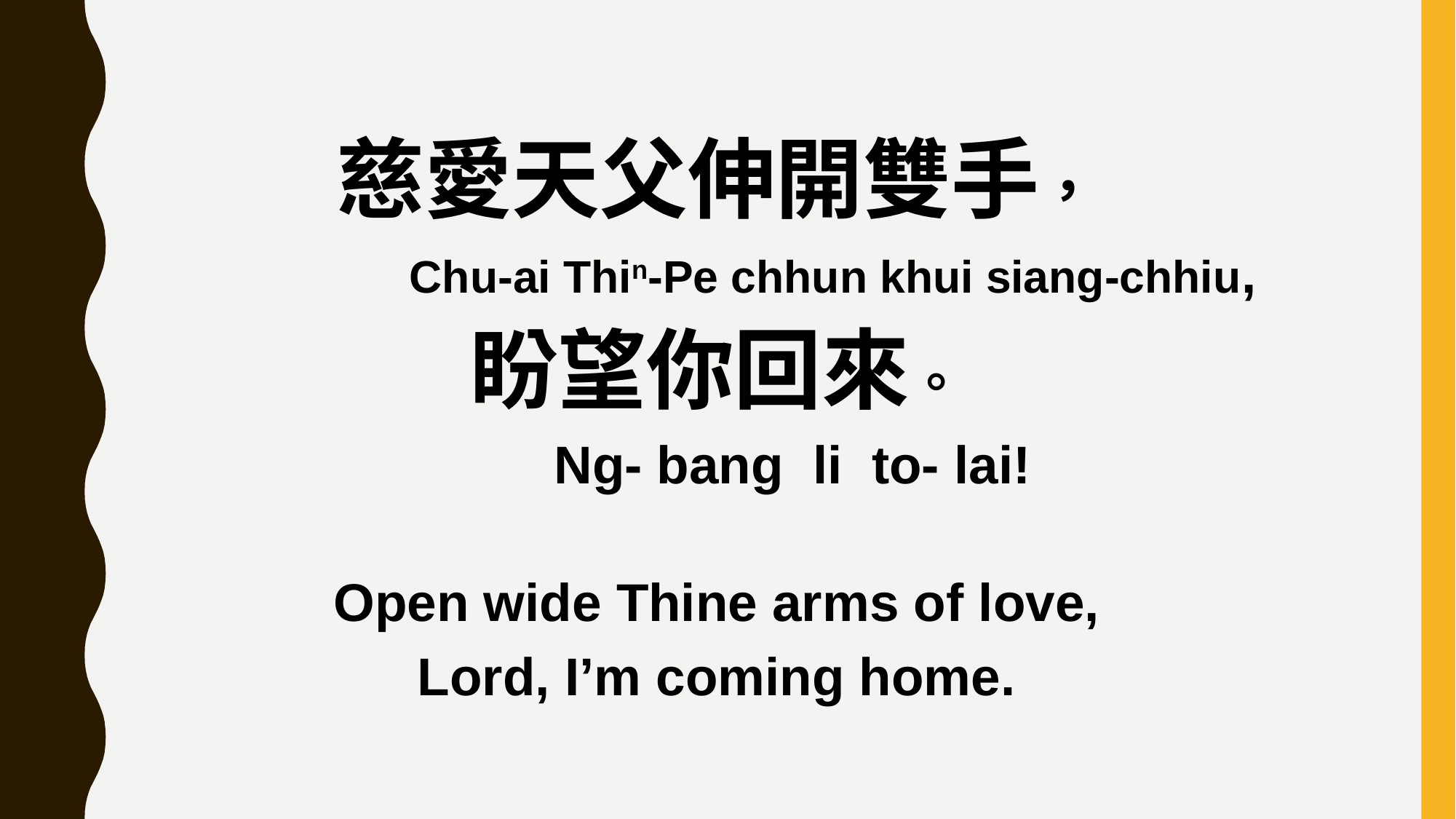

慈愛天父伸開雙手，
                   Chu-ai Thin-Pe chhun khui siang-chhiu,
盼望你回來。
                          Ng- bang  li  to- lai!

Open wide Thine arms of love,
Lord, I’m coming home.